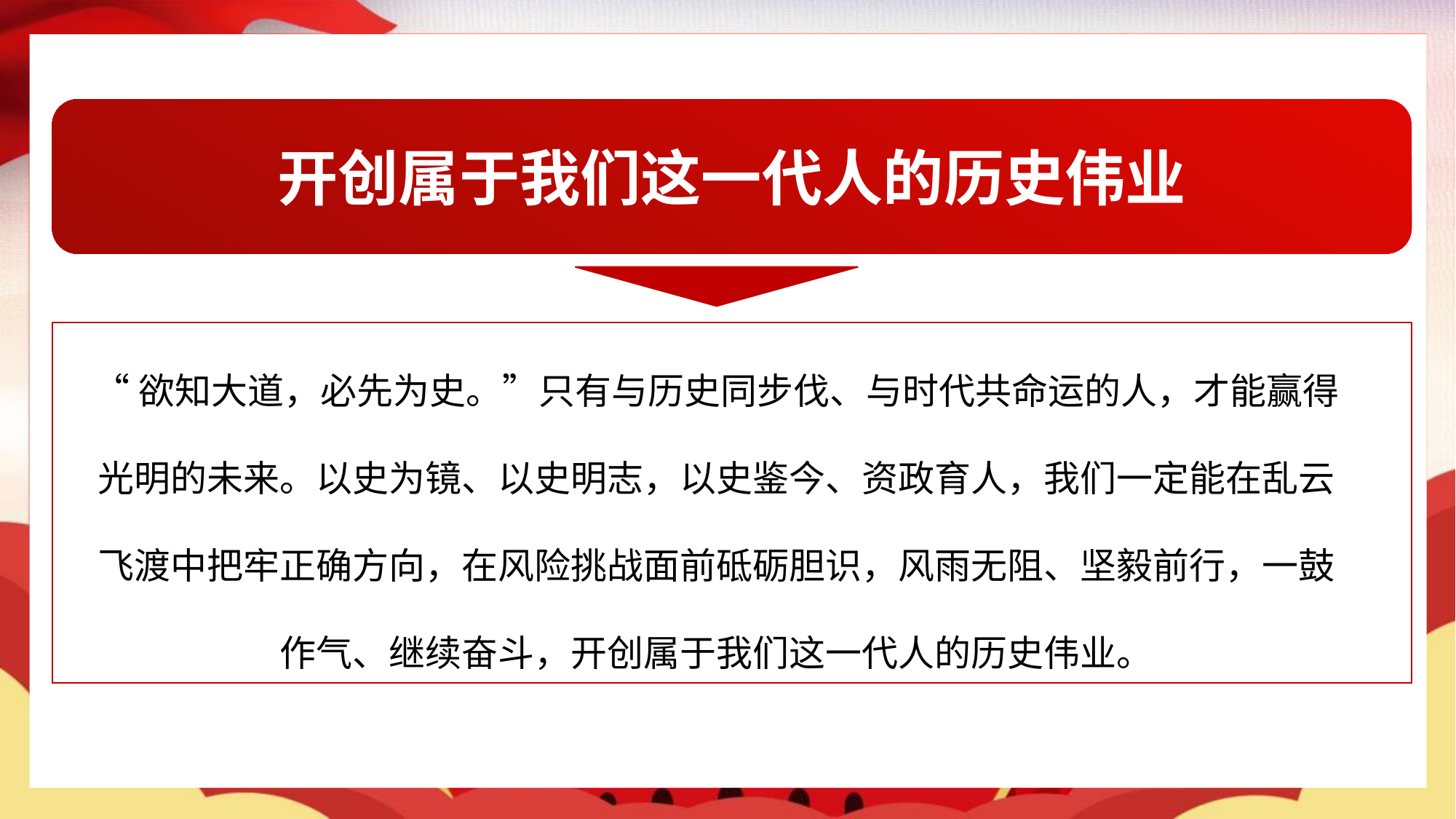

开创属于我们这一代人的历史伟业

“欲知大道，必先为史。”只有与历史同步伐、与时代共命运的人，才能赢得光明的未来。以史为镜、以史明志，以史鉴今、资政育人，我们一定能在乱云飞渡中把牢正确方向，在风险挑战面前砥砺胆识，风雨无阻、坚毅前行，一鼓作气、继续奋斗，开创属于我们这一代人的历史伟业。